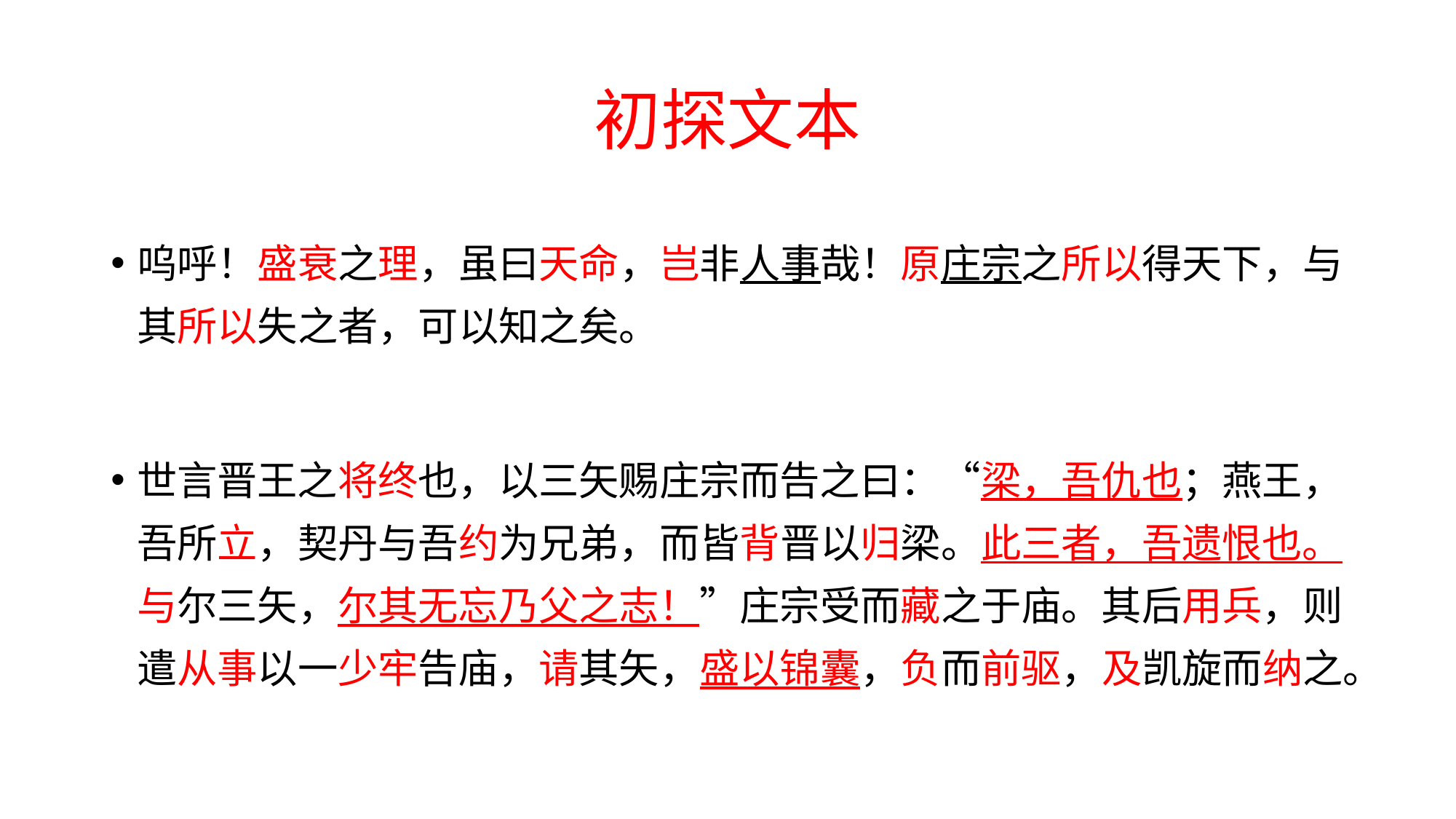

# 初探文本
呜呼！盛衰之理，虽曰天命，岂非人事哉！原庄宗之所以得天下，与其所以失之者，可以知之矣。

世言晋王之将终也，以三矢赐庄宗而告之曰：“梁，吾仇也；燕王，吾所立，契丹与吾约为兄弟，而皆背晋以归梁。此三者，吾遗恨也。与尔三矢，尔其无忘乃父之志！”庄宗受而藏之于庙。其后用兵，则遣从事以一少牢告庙，请其矢，盛以锦囊，负而前驱，及凯旋而纳之。